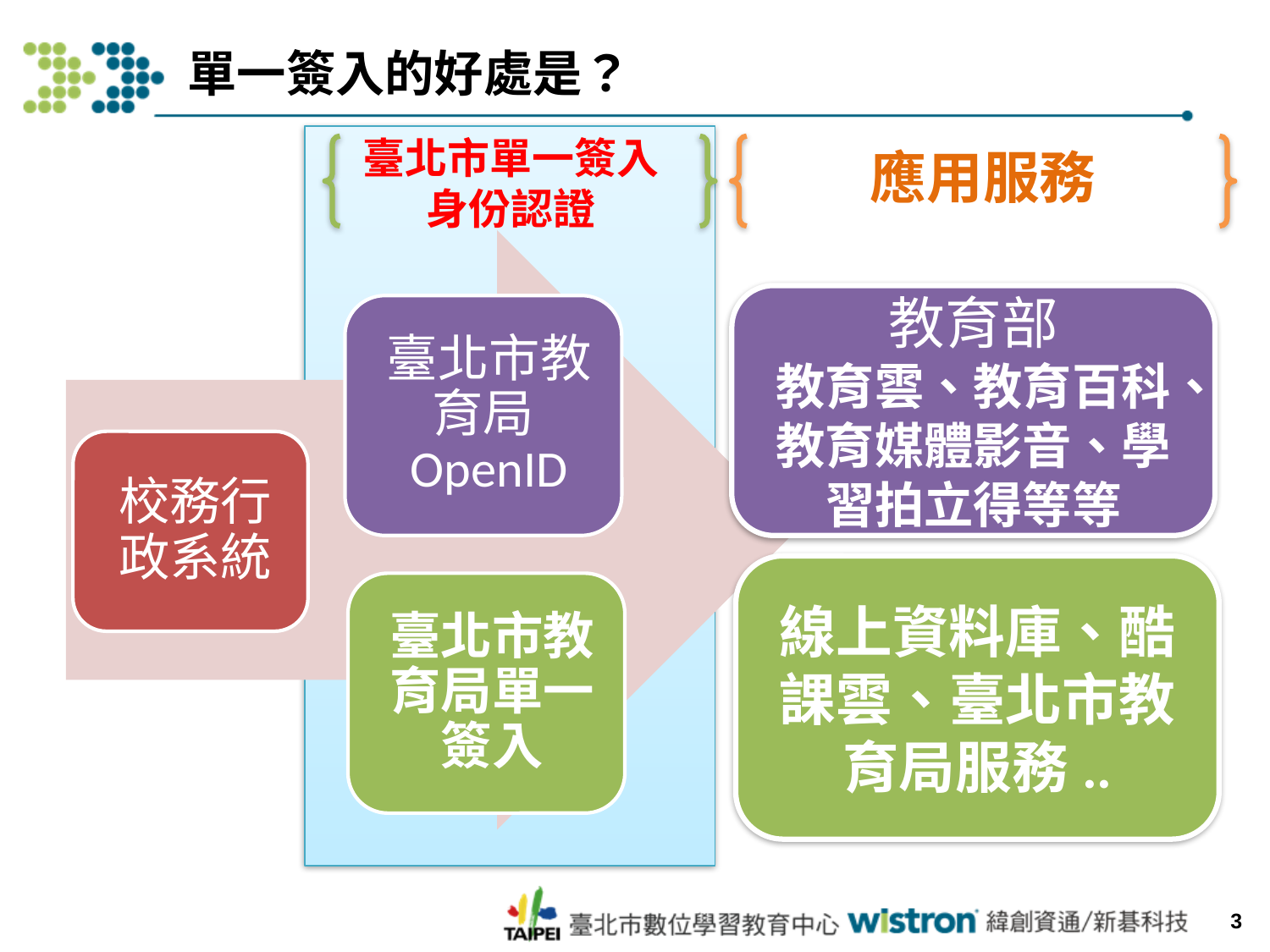

# 單一簽入的好處是？
臺北市單一簽入
身份認證

應用服務
校務行政系統
臺北市教育局單一簽入
臺北市教育局OpenID
教育部
教育雲、教育百科、教育媒體影音、學習拍立得等等
線上資料庫、酷課雲、臺北市教育局服務..
3